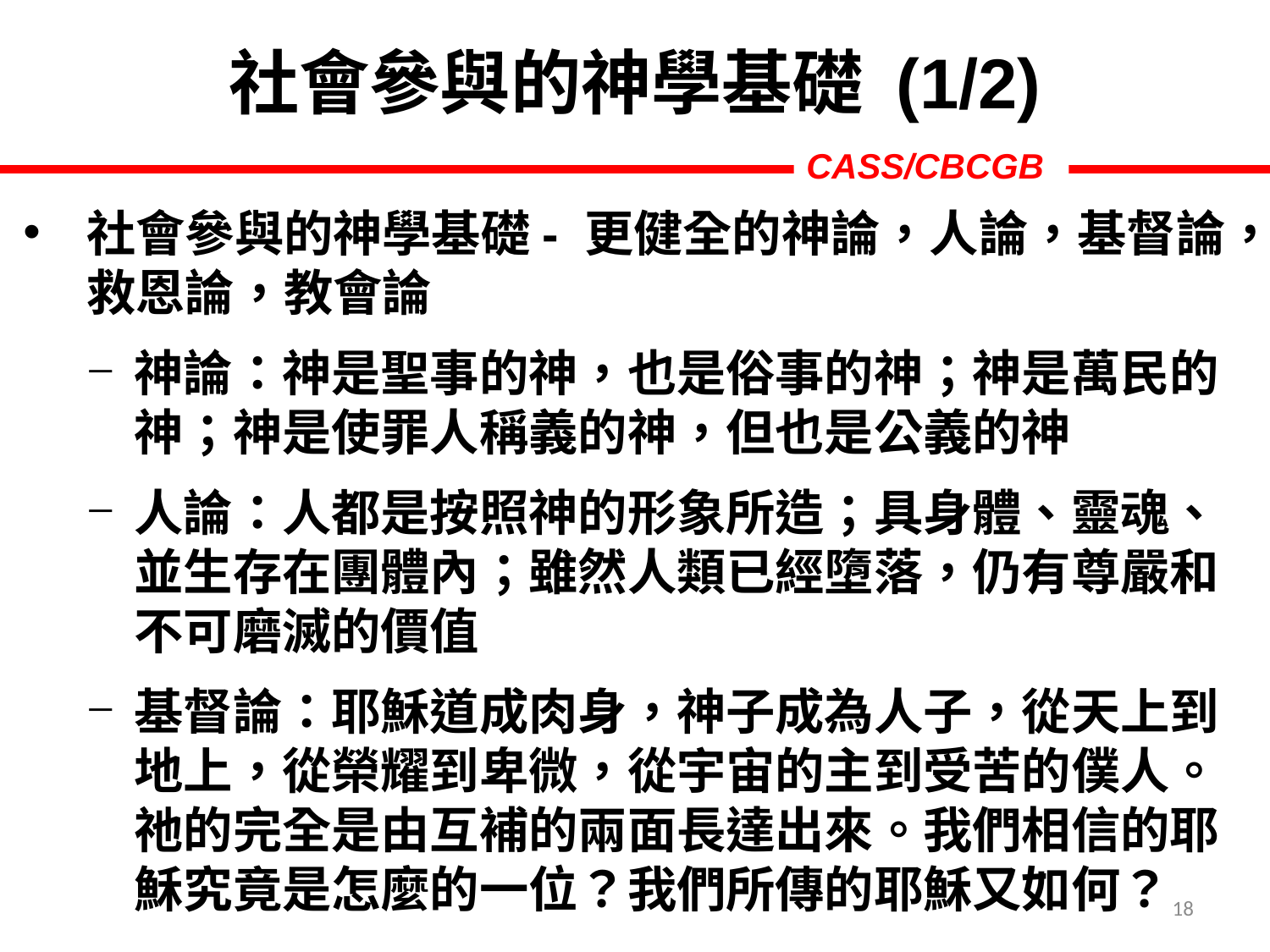

社會參與的神學基礎 (1/2)
社會參與的神學基礎- 更健全的神論，人論，基督論，救恩論，教會論
神論：神是聖事的神，也是俗事的神；神是萬民的神；神是使罪人稱義的神，但也是公義的神
人論：人都是按照神的形象所造；具身體、靈魂、並生存在團體內；雖然人類已經墮落，仍有尊嚴和不可磨滅的價值
基督論：耶穌道成肉身，神子成為人子，從天上到地上，從榮耀到卑微，從宇宙的主到受苦的僕人。祂的完全是由互補的兩面長達出來。我們相信的耶穌究竟是怎麼的一位？我們所傳的耶穌又如何？

18